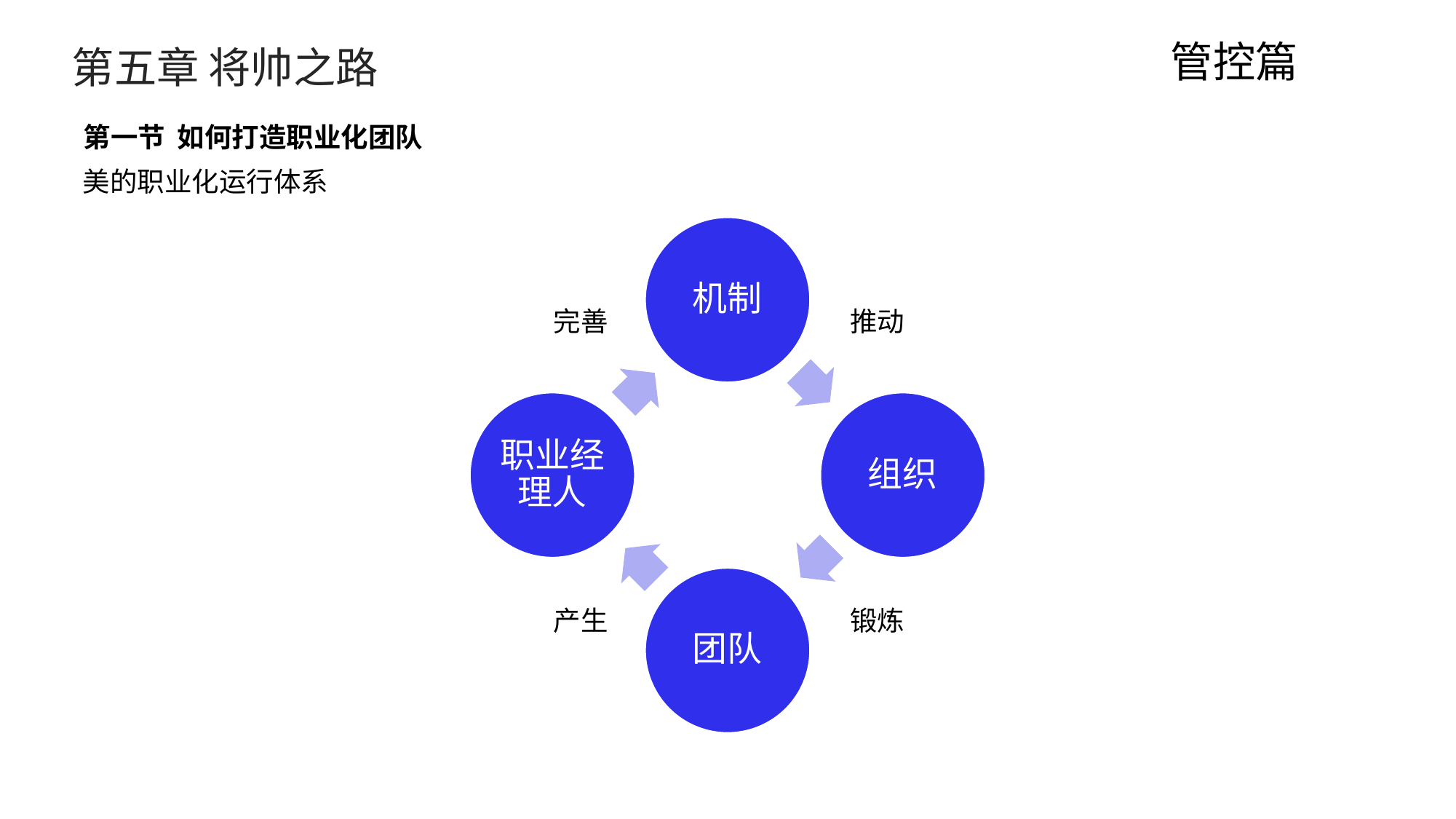

管控篇
第五章 将帅之路
第一节  如何打造职业化团队
美的职业化运行体系
机制

组织

团队

职业经理人

完善
推动
产生
锻炼